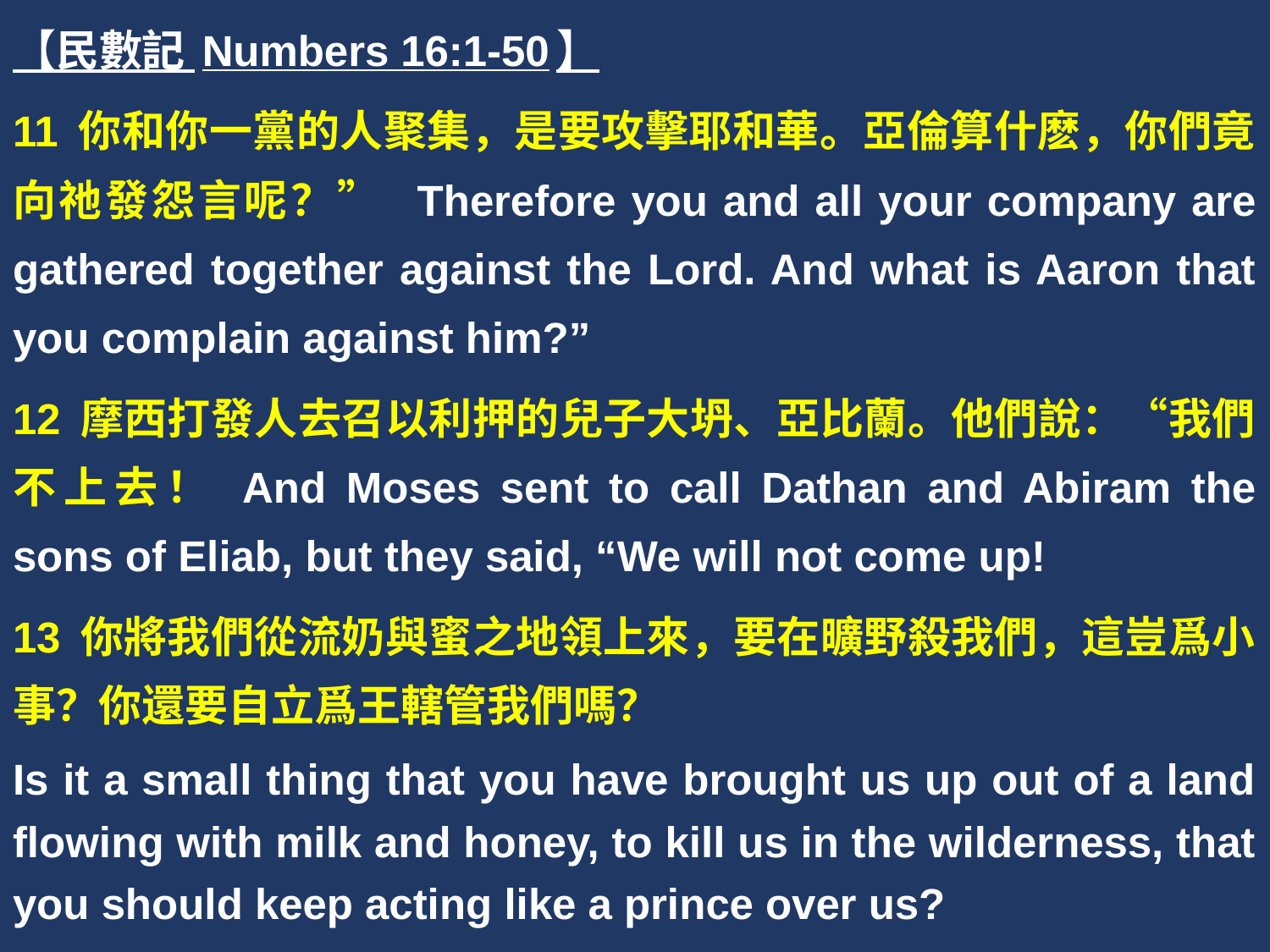

【民數記 Numbers 16:1-50】
11 你和你一黨的人聚集，是要攻擊耶和華。亞倫算什麽，你們竟向祂發怨言呢？”  Therefore you and all your company are gathered together against the Lord. And what is Aaron that you complain against him?”
12 摩西打發人去召以利押的兒子大坍、亞比蘭。他們說：“我們不上去！ And Moses sent to call Dathan and Abiram the sons of Eliab, but they said, “We will not come up!
13 你將我們從流奶與蜜之地領上來，要在曠野殺我們，這豈爲小事？你還要自立爲王轄管我們嗎？
Is it a small thing that you have brought us up out of a land flowing with milk and honey, to kill us in the wilderness, that you should keep acting like a prince over us?